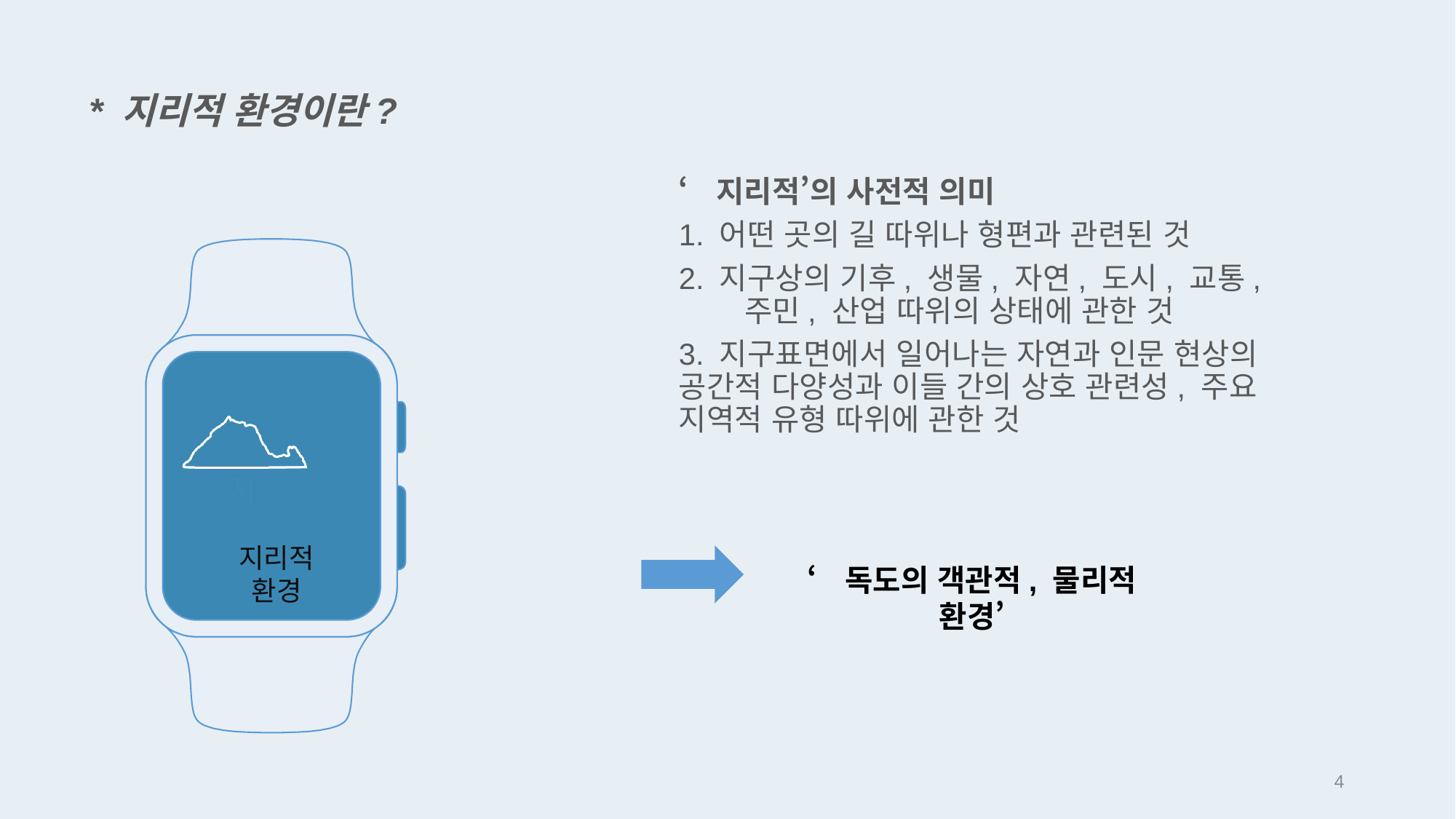

* 지리적 환경이란?

지
‘지리적’의 사전적 의미
1. 어떤 곳의 길 따위나 형편과 관련된 것
2. 지구상의 기후, 생물, 자연, 도시, 교통,        주민, 산업 따위의 상태에 관한 것
3. 지구표면에서 일어나는 자연과 인문 현상의 공간적 다양성과 이들 간의 상호 관련성, 주요 지역적 유형 따위에 관한 것
지리적
환경

‘독도의 객관적, 물리적 환경’
4